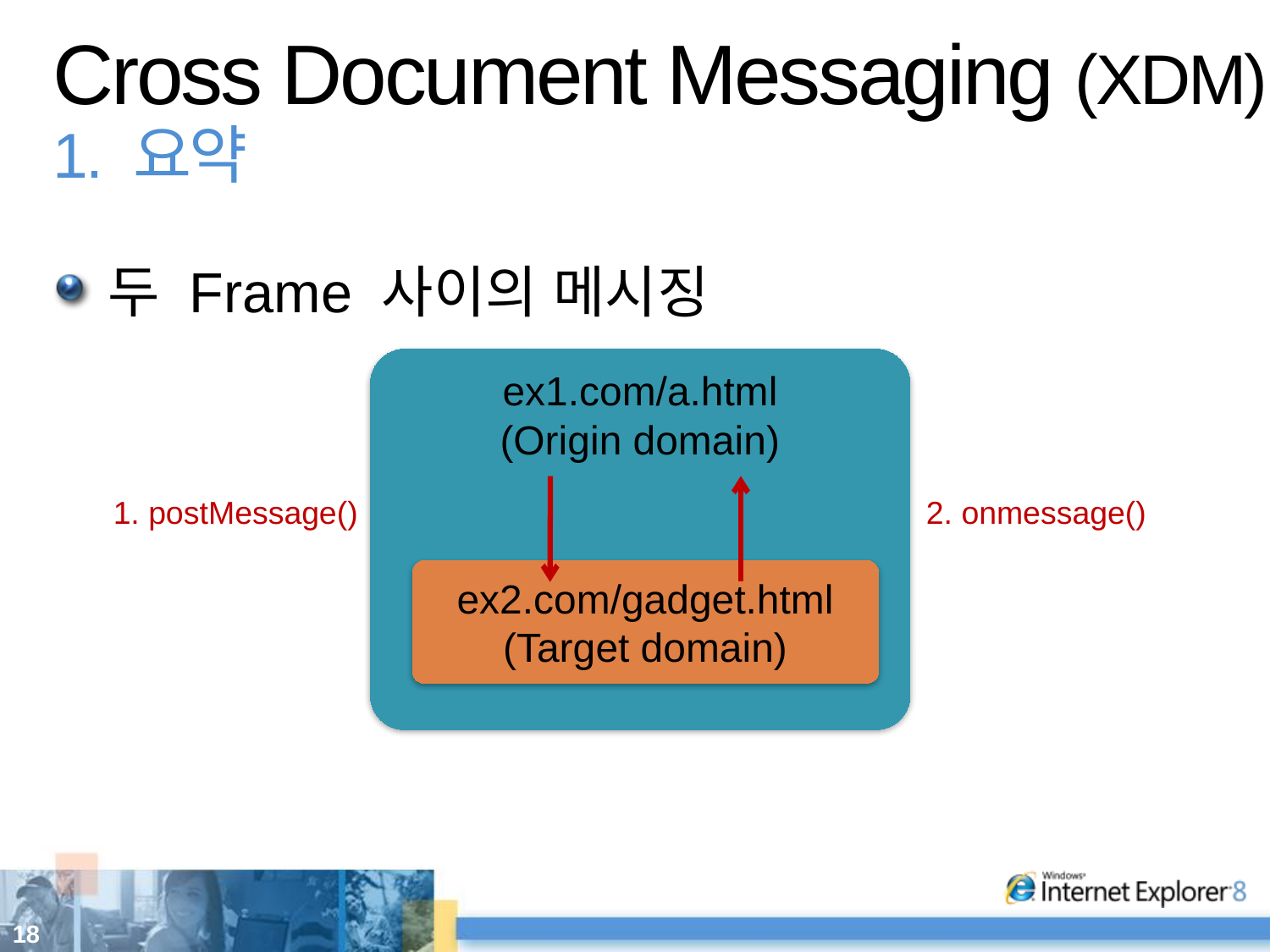

# Cross Document Messaging (XDM) 1. 요약
두 Frame 사이의 메시징
ex1.com/a.html
(Origin domain)
1. postMessage()
2. onmessage()
ex2.com/gadget.html
(Target domain)